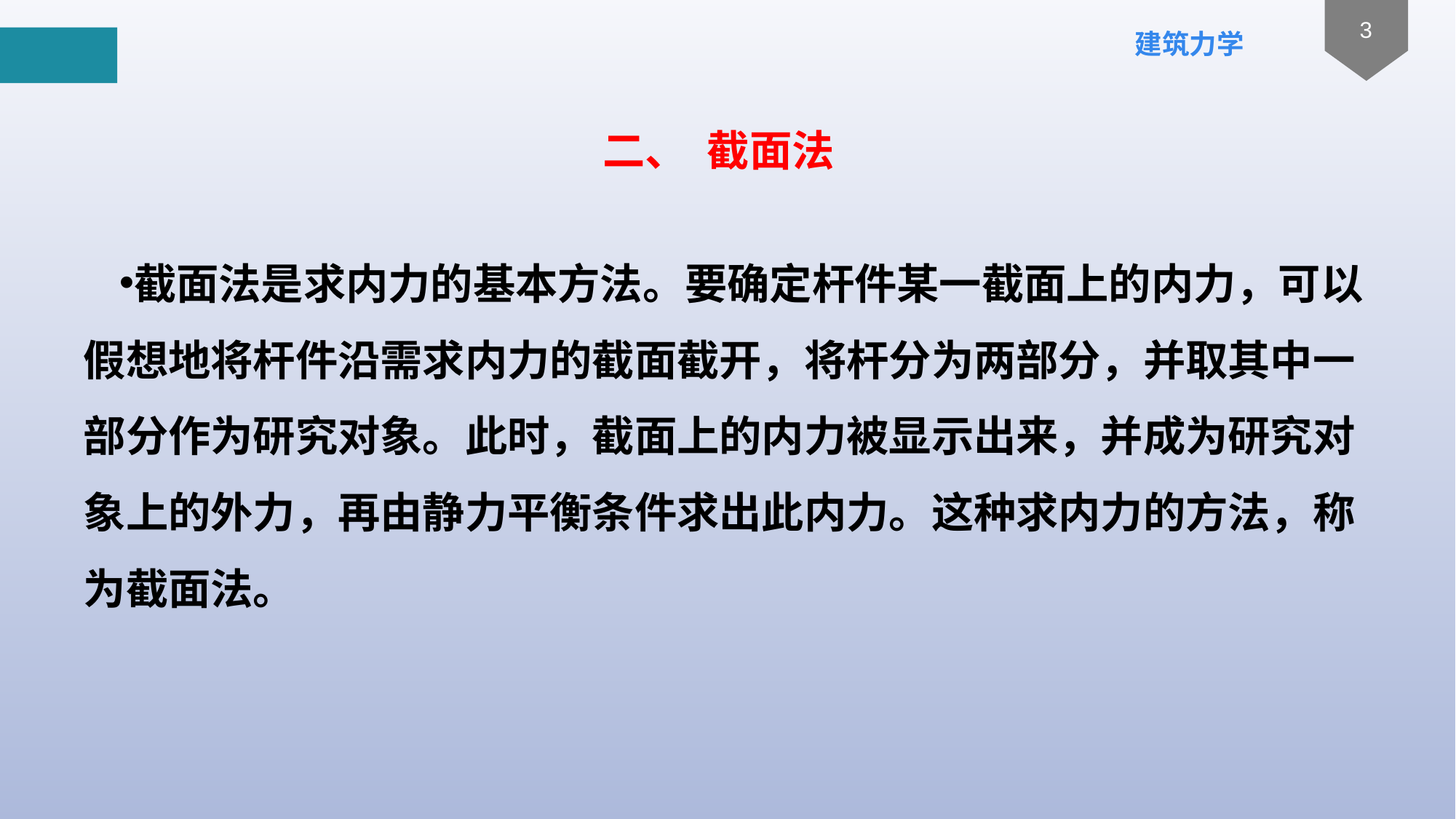

# 二、  截面法
截面法是求内力的基本方法。要确定杆件某一截面上的内力，可以假想地将杆件沿需求内力的截面截开，将杆分为两部分，并取其中一部分作为研究对象。此时，截面上的内力被显示出来，并成为研究对象上的外力，再由静力平衡条件求出此内力。这种求内力的方法，称为截面法。